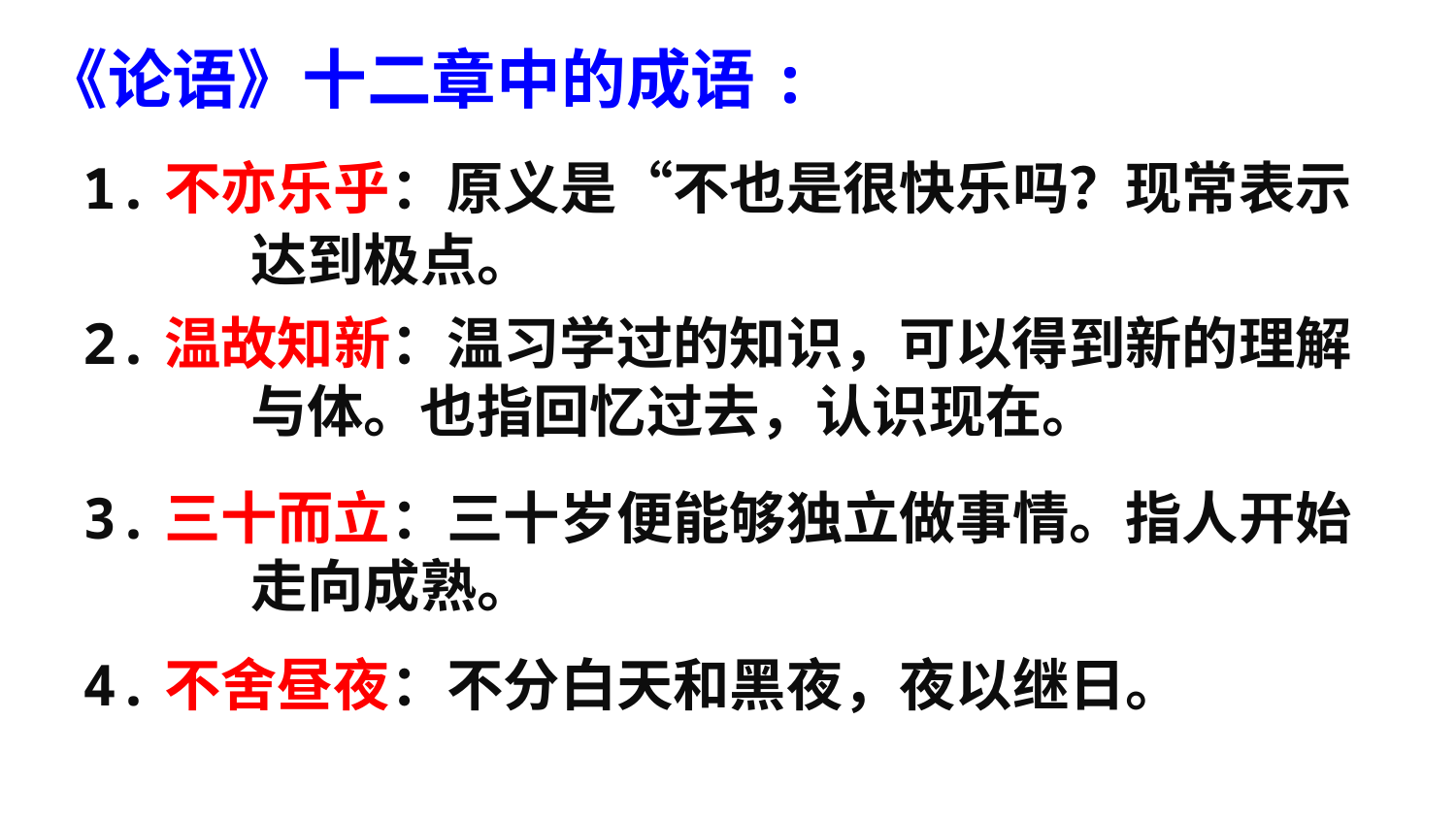

《论语》十二章中的成语:
1.不亦乐乎：原义是“不也是很快乐吗？现常表示
            达到极点。
2.温故知新：温习学过的知识，可以得到新的理解
            与体。也指回忆过去，认识现在。
3.三十而立：三十岁便能够独立做事情。指人开始
            走向成熟。
4.不舍昼夜：不分白天和黑夜，夜以继日。